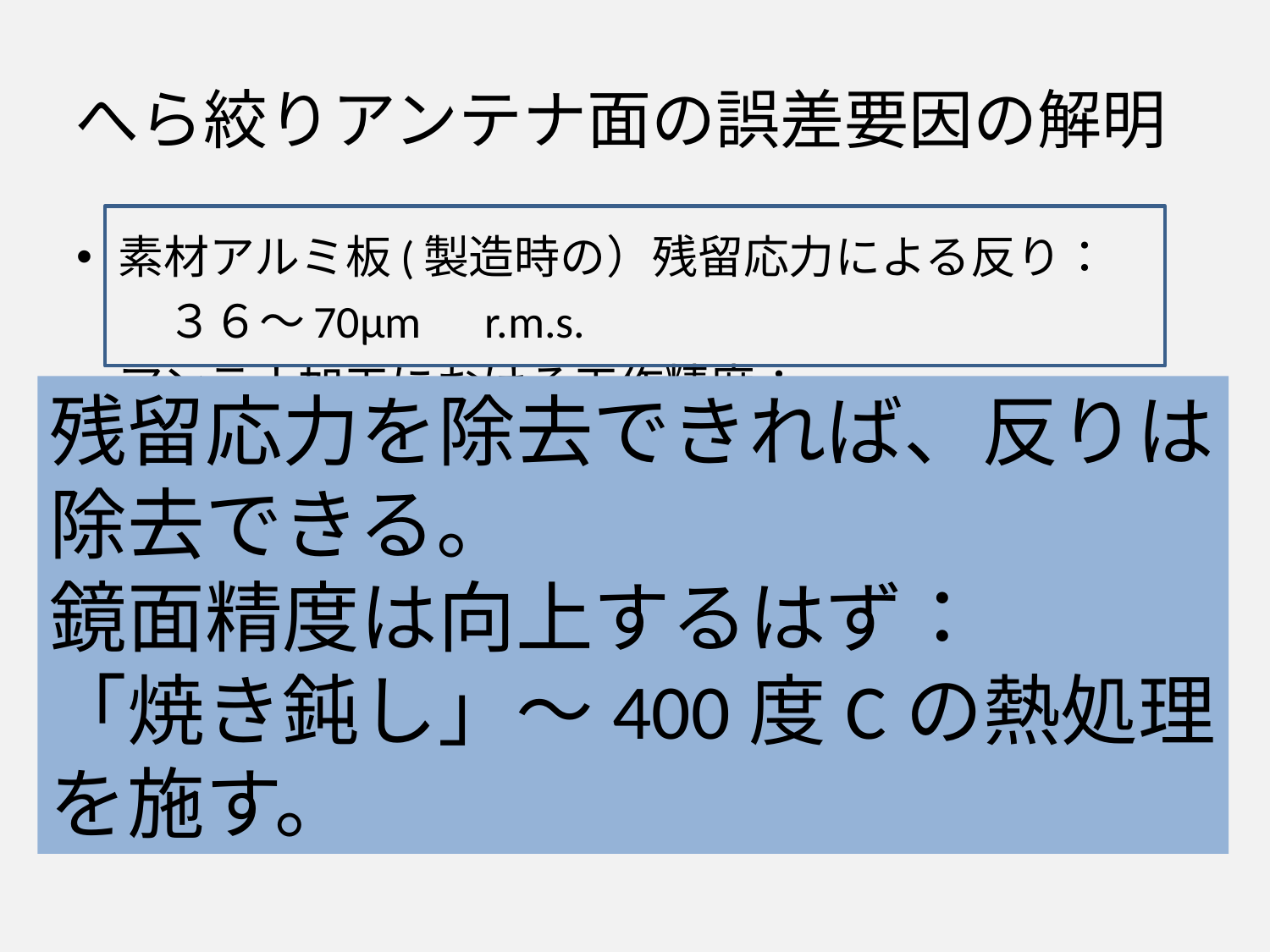

# へら絞りアンテナ面の誤差要因の解明

素材アルミ板(製造時の）残留応力による反り：
　　３６～70μm　r.m.s.
アンテナ加工における工作精度：
　　30μm r.m.s.より小さい。
（検討用の既存の）金型面の精度：
　　30μm r.m.s. 以上か（ 悪くて50μm r.m.s.まで）

「焼き鈍しによる残留応力除去」＋「良い金型の新規製作」で 30μm r.m.s.の面精度は出ると予想。
残留応力を除去できれば、反りは
除去できる。
鏡面精度は向上するはず：
「焼き鈍し」～400度Cの熱処理
を施す。